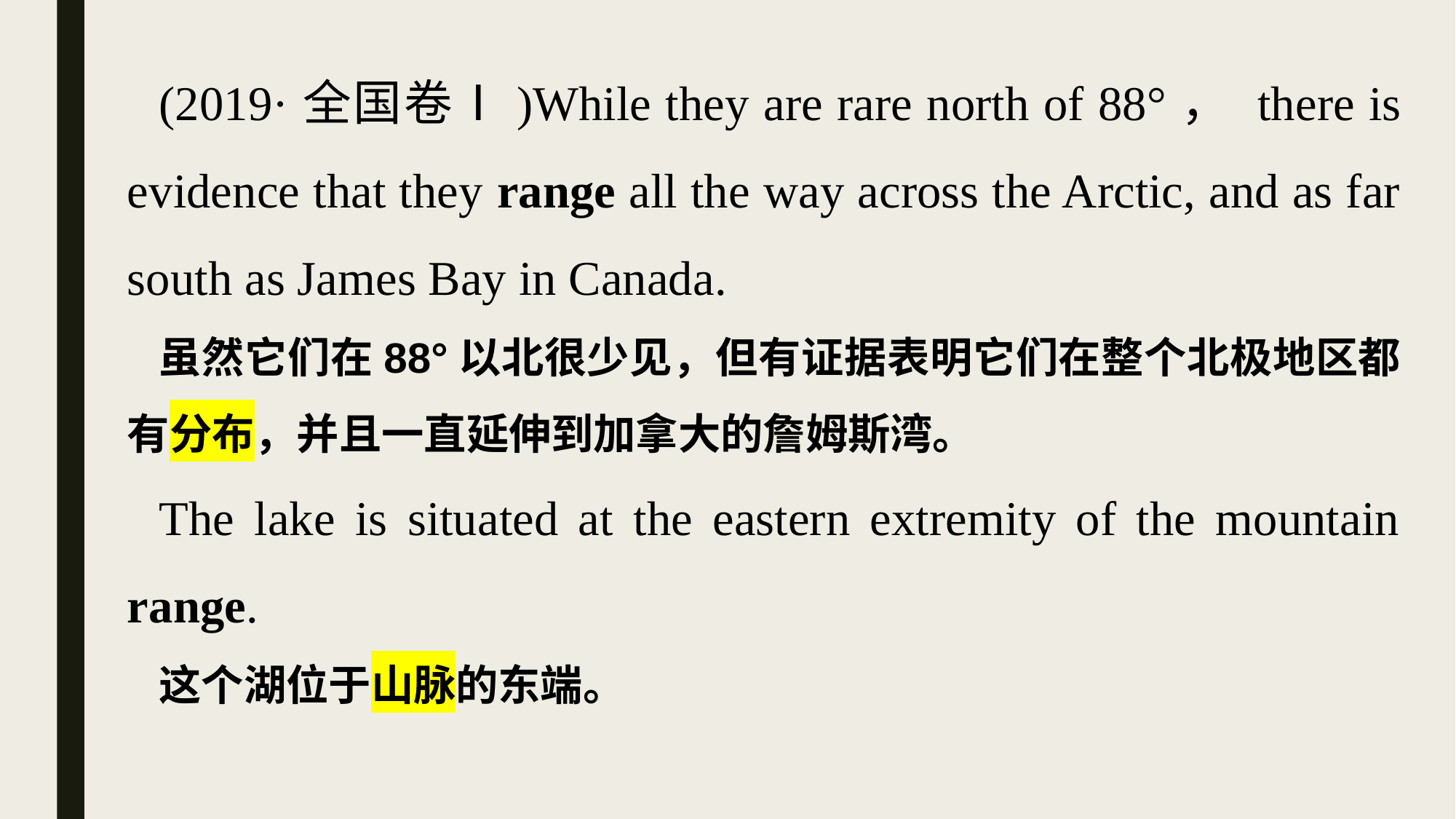

(2019·全国卷Ⅰ)While they are rare north of 88°， there is evidence that they range all the way across the Arctic, and as far south as James Bay in Canada.
虽然它们在88°以北很少见，但有证据表明它们在整个北极地区都有分布，并且一直延伸到加拿大的詹姆斯湾。
The lake is situated at the eastern extremity of the mountain range.
这个湖位于山脉的东端。